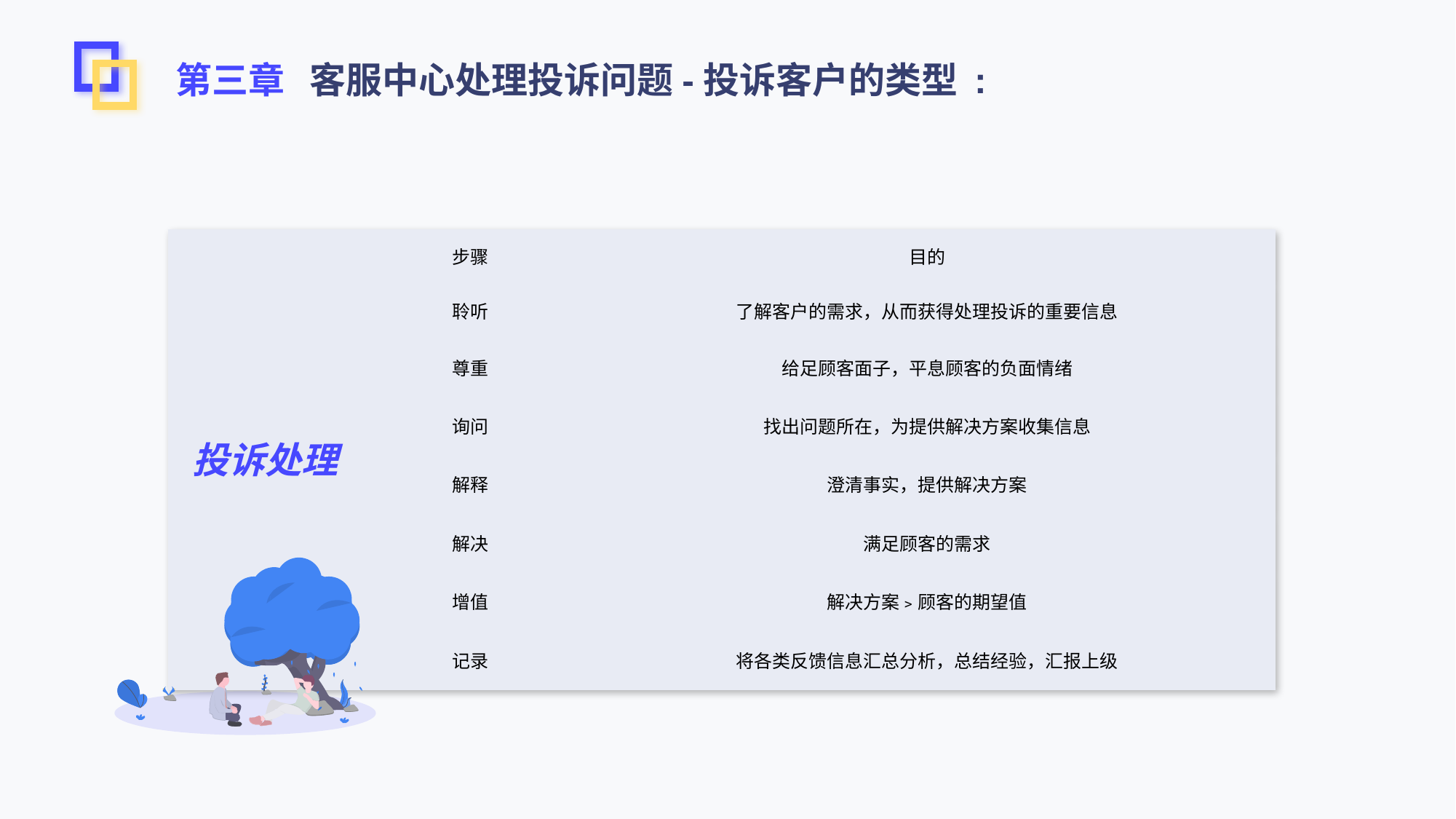

第三章   客服中心处理投诉问题-投诉客户的类型 :

| 投诉处理 | 步骤 | 目的 |
| --- | --- | --- |
|  | 聆听 | 了解客户的需求，从而获得处理投诉的重要信息 |
|  | 尊重 | 给足顾客面子，平息顾客的负面情绪 |
|  | 询问 | 找出问题所在，为提供解决方案收集信息 |
|  | 解释 | 澄清事实，提供解决方案 |
|  | 解决 | 满足顾客的需求 |
|  | 增值 | 解决方案﹥顾客的期望值 |
|  | 记录 | 将各类反馈信息汇总分析，总结经验，汇报上级 |